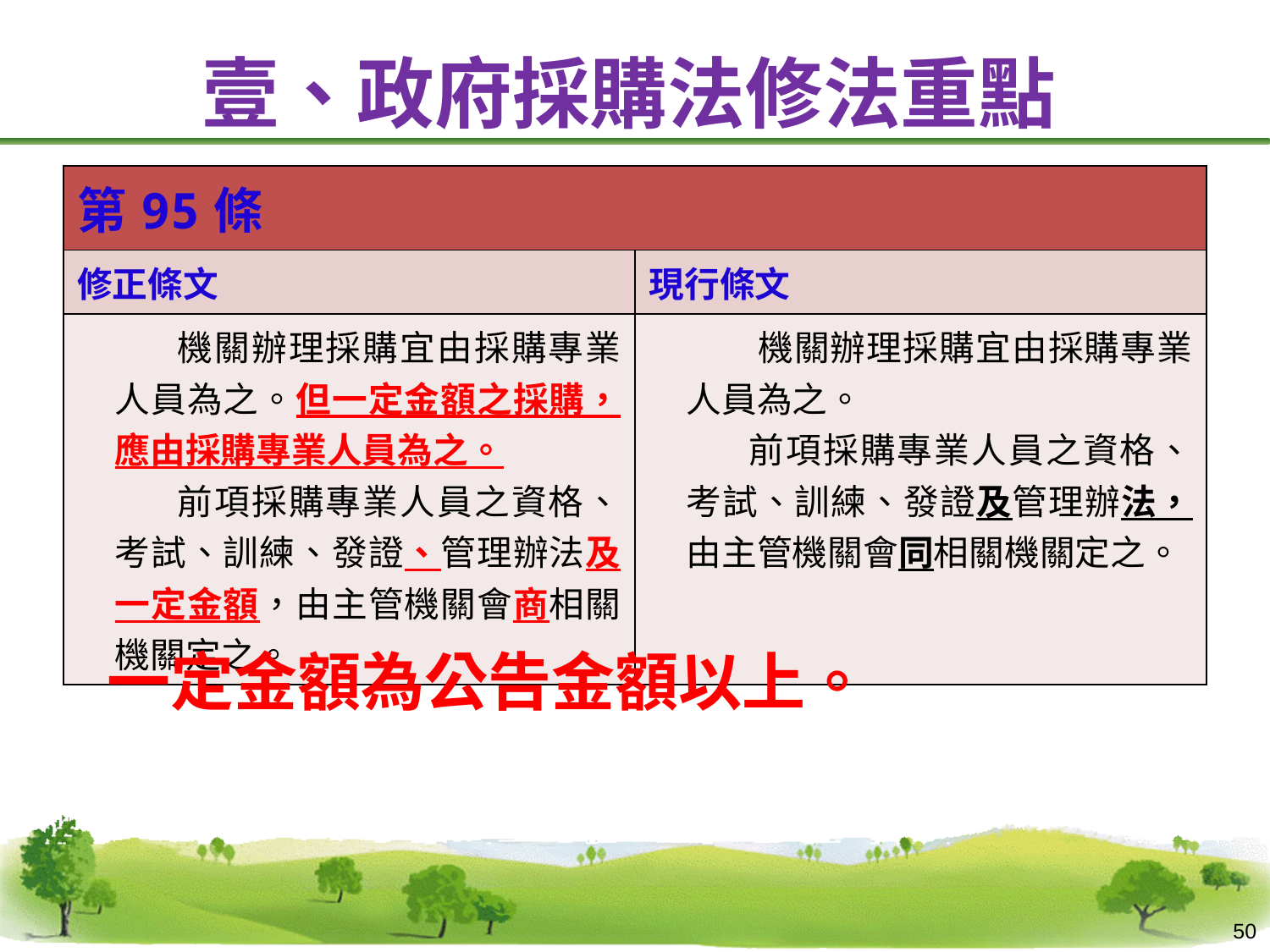

# 壹、政府採購法修法重點
| 第95條 |  |
| --- | --- |
| 修正條文 | 現行條文 |
| 機關辦理採購宜由採購專業人員為之。但一定金額之採購，應由採購專業人員為之。 前項採購專業人員之資格、考試、訓練、發證、管理辦法及一定金額，由主管機關會商相關機關定之。 | 機關辦理採購宜由採購專業人員為之。 前項採購專業人員之資格、考試、訓練、發證及管理辦法，由主管機關會同相關機關定之。 |
一定金額為公告金額以上。
50